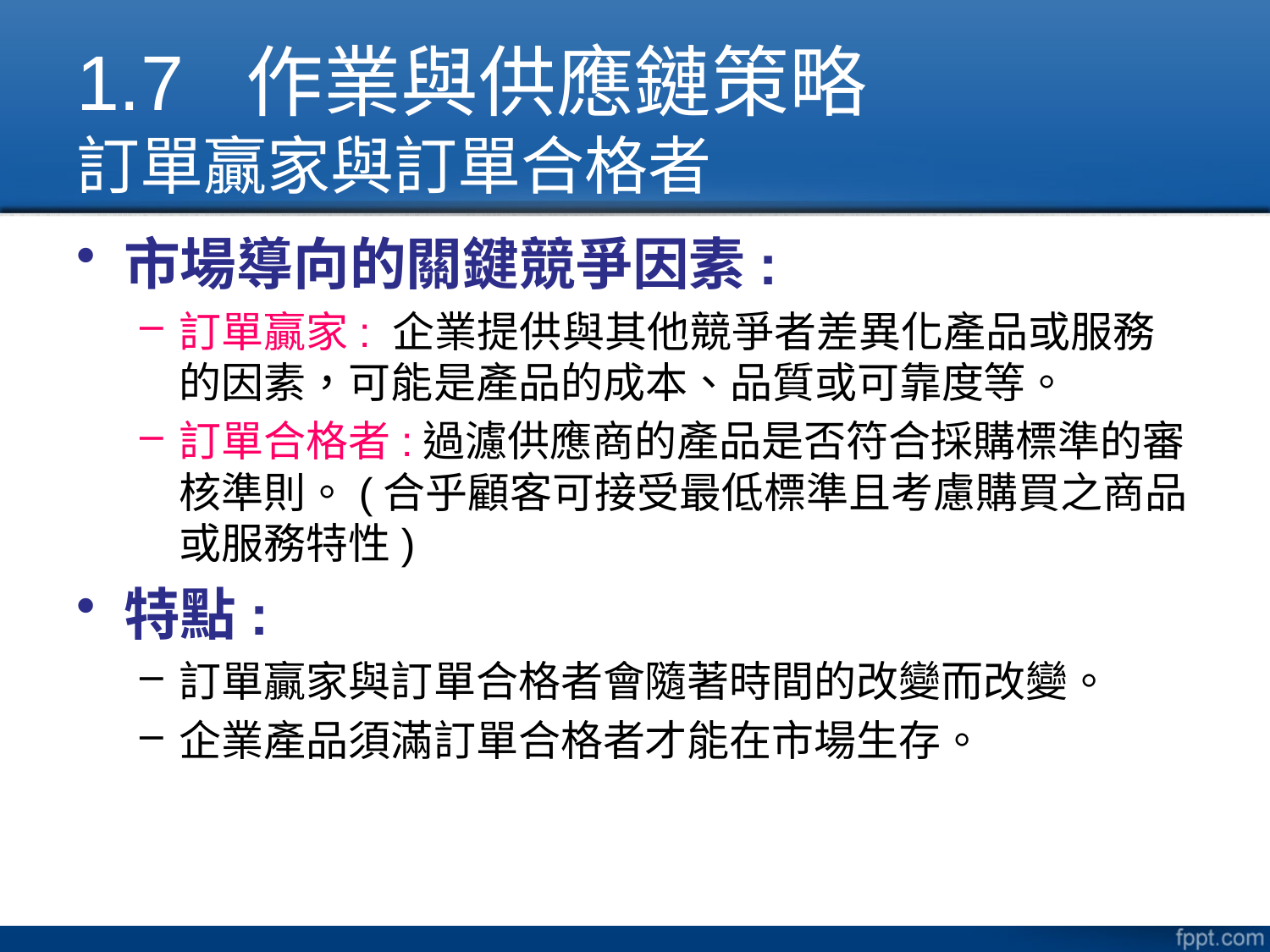

# 1.7  作業與供應鏈策略 訂單贏家與訂單合格者

市場導向的關鍵競爭因素:
訂單贏家: 企業提供與其他競爭者差異化產品或服務的因素，可能是產品的成本、品質或可靠度等。
訂單合格者:過濾供應商的產品是否符合採購標準的審核準則。(合乎顧客可接受最低標準且考慮購買之商品或服務特性)
特點:
訂單贏家與訂單合格者會隨著時間的改變而改變。
企業產品須滿訂單合格者才能在市場生存。